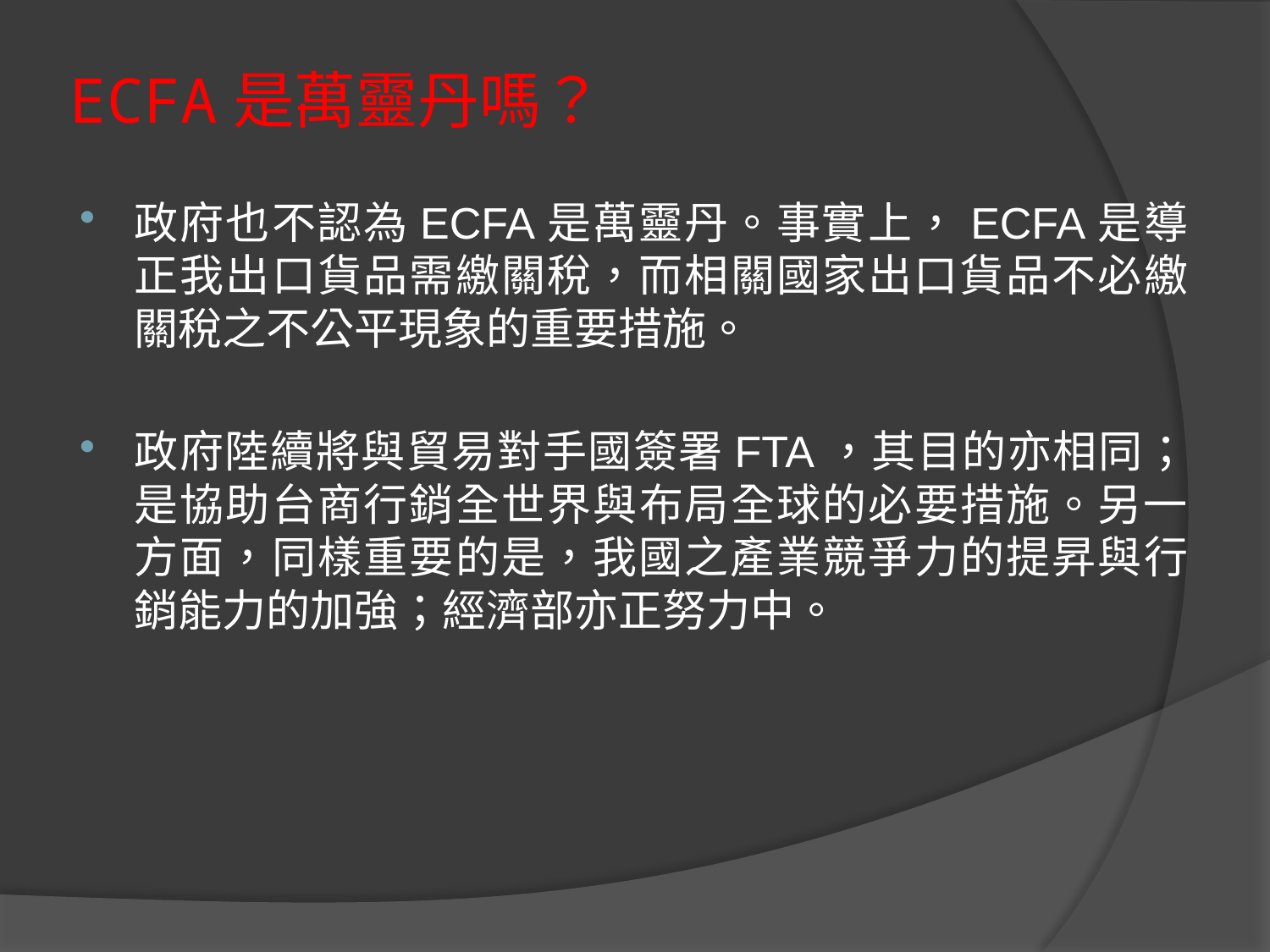

# ECFA是萬靈丹嗎？
政府也不認為ECFA是萬靈丹。事實上，ECFA是導正我出口貨品需繳關稅，而相關國家出口貨品不必繳關稅之不公平現象的重要措施。

政府陸續將與貿易對手國簽署FTA，其目的亦相同；是協助台商行銷全世界與布局全球的必要措施。另一方面，同樣重要的是，我國之產業競爭力的提昇與行銷能力的加強；經濟部亦正努力中。